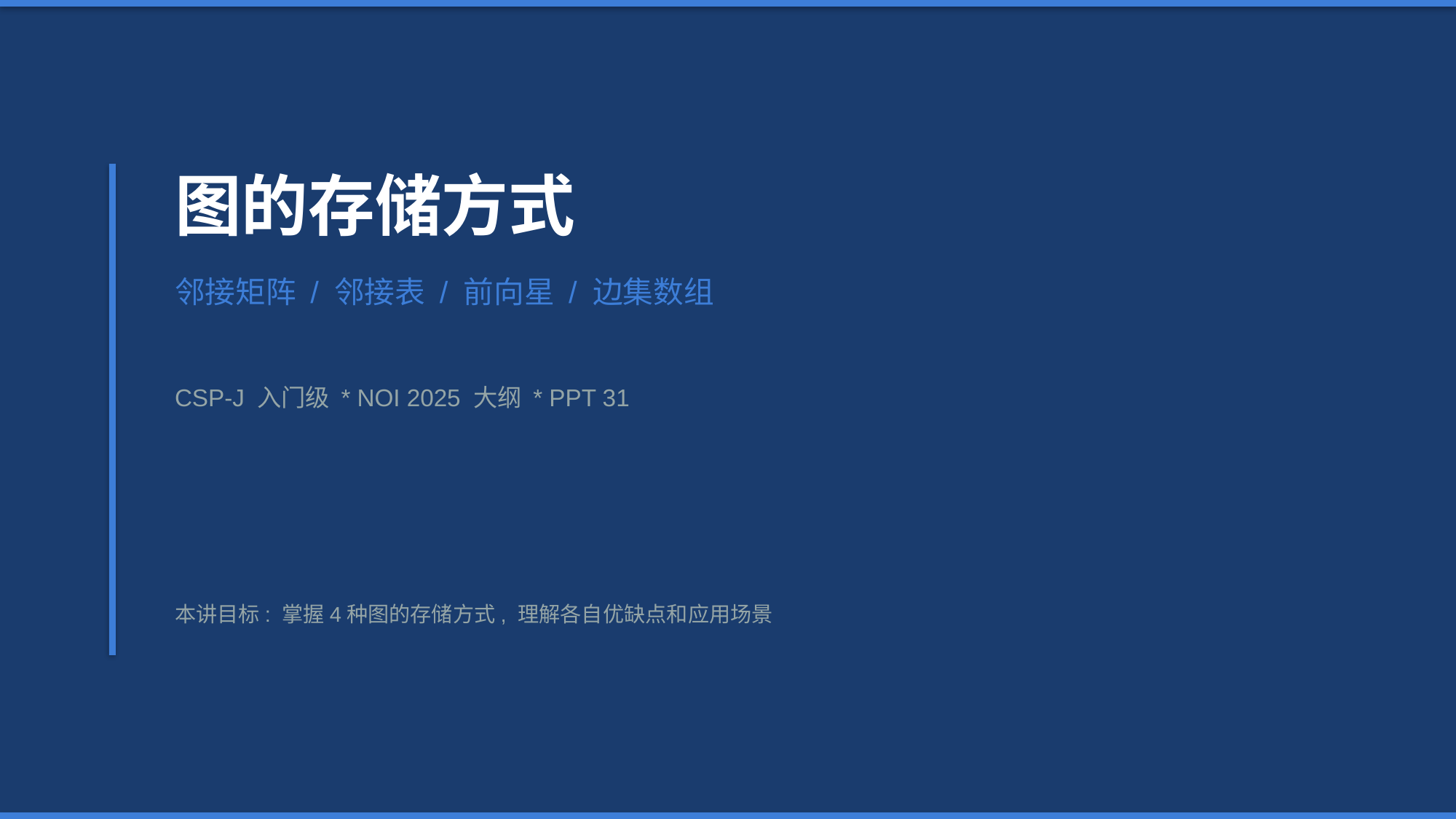

图的存储方式
邻接矩阵 / 邻接表 / 前向星 / 边集数组
CSP-J 入门级 * NOI 2025 大纲 * PPT 31
本讲目标: 掌握4种图的存储方式, 理解各自优缺点和应用场景